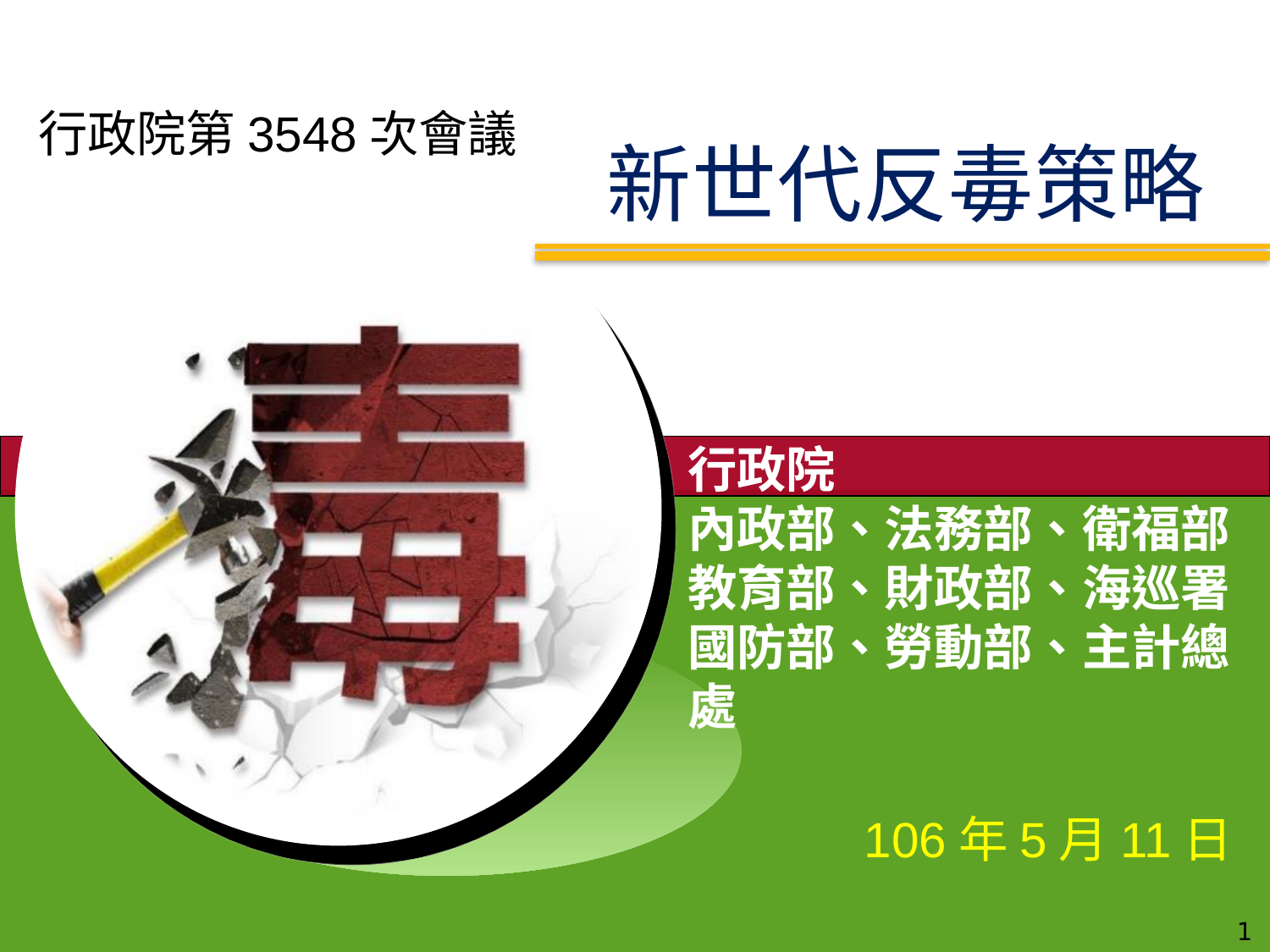

# 新世代反毒策略
行政院第3548次會議
行政院
內政部、法務部、衛福部
教育部、財政部、海巡署
國防部、勞動部、主計總處

106年5月11日
1